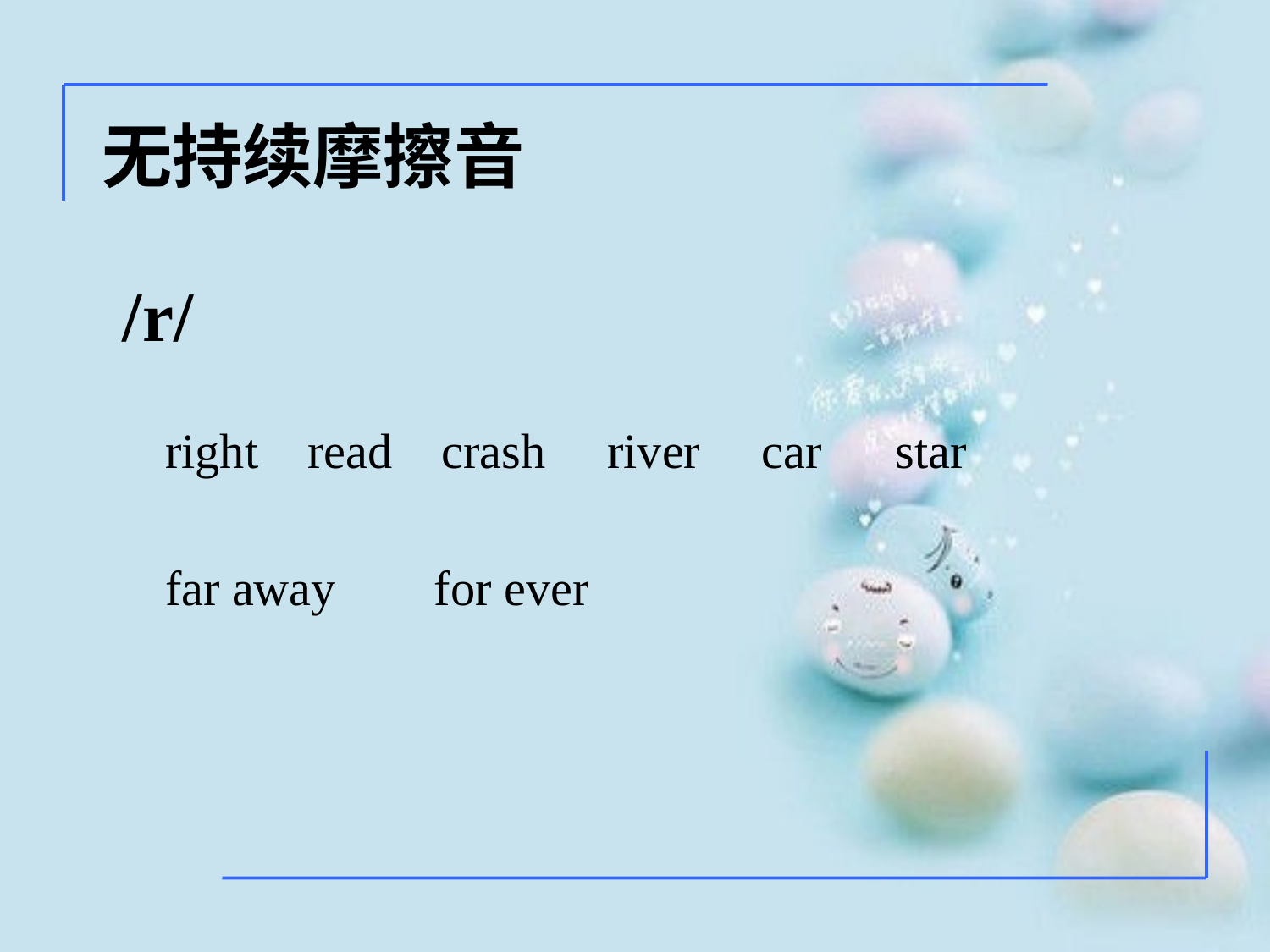

无持续摩擦音
/r/
right    read    crash     river     car      star
far away        for ever